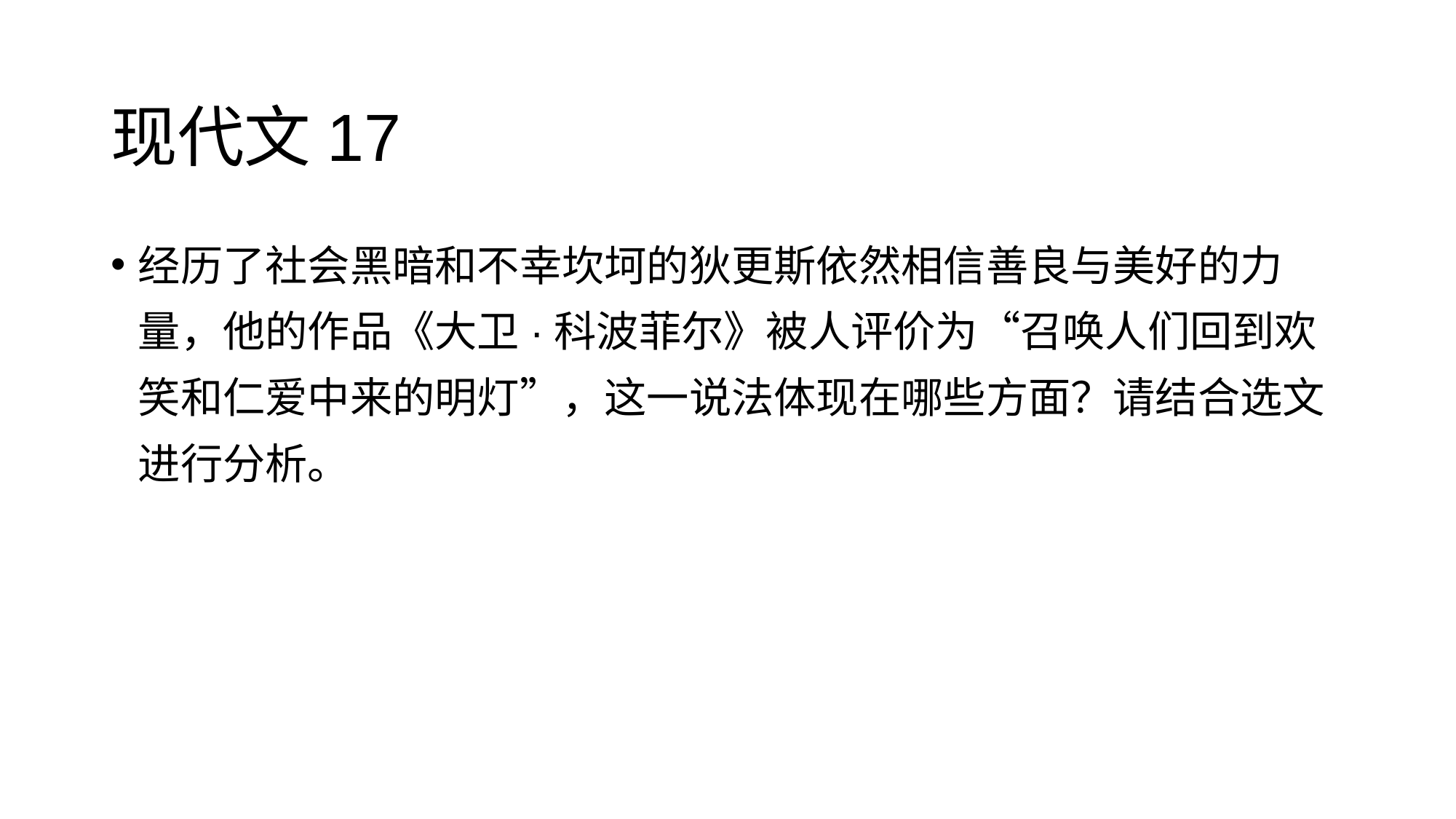

# 现代文17
经历了社会黑暗和不幸坎坷的狄更斯依然相信善良与美好的力量，他的作品《大卫·科波菲尔》被人评价为“召唤人们回到欢笑和仁爱中来的明灯”，这一说法体现在哪些方面？请结合选文进行分析。